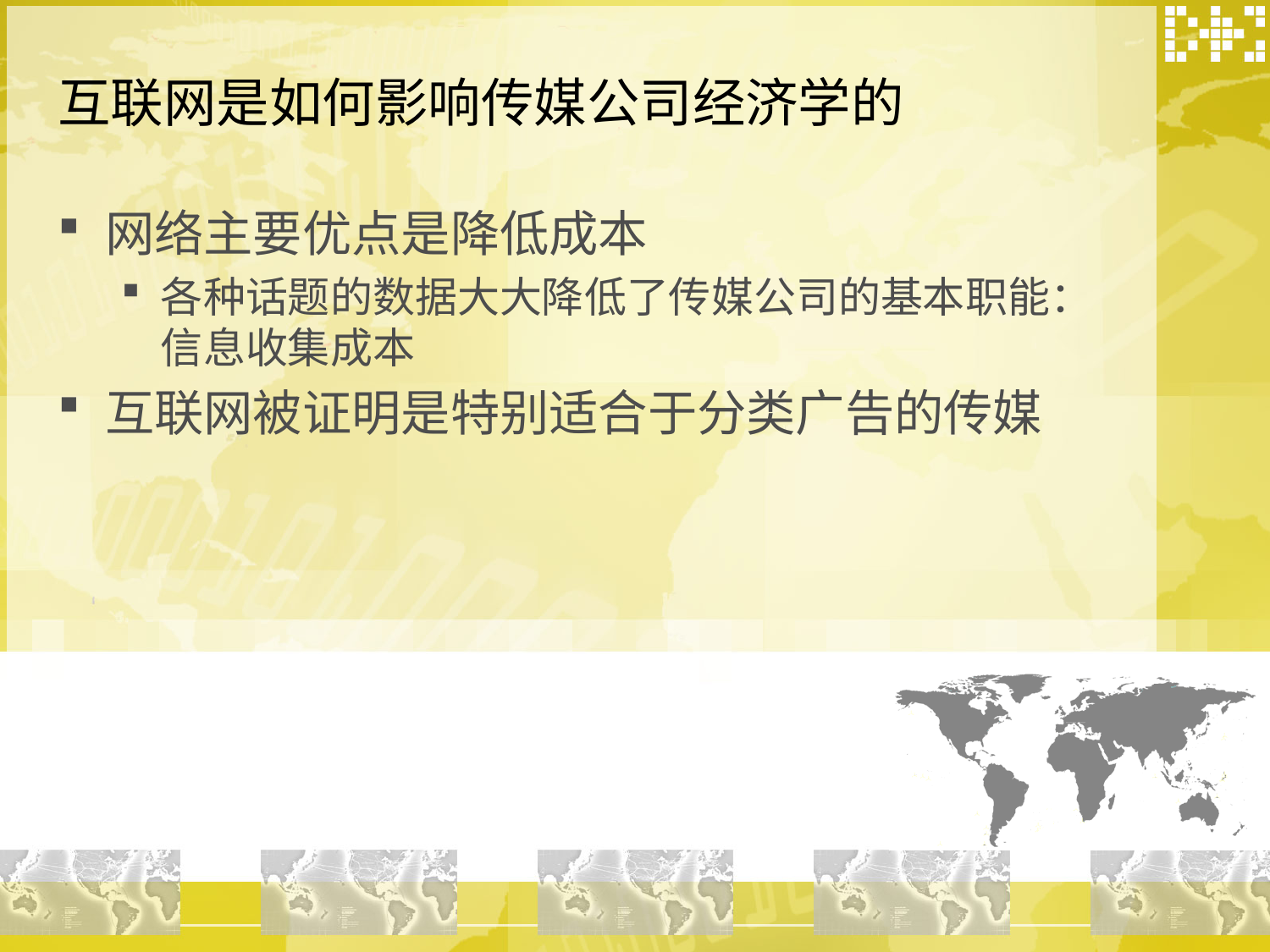

# 互联网是如何影响传媒公司经济学的
网络主要优点是降低成本
各种话题的数据大大降低了传媒公司的基本职能：信息收集成本
互联网被证明是特别适合于分类广告的传媒